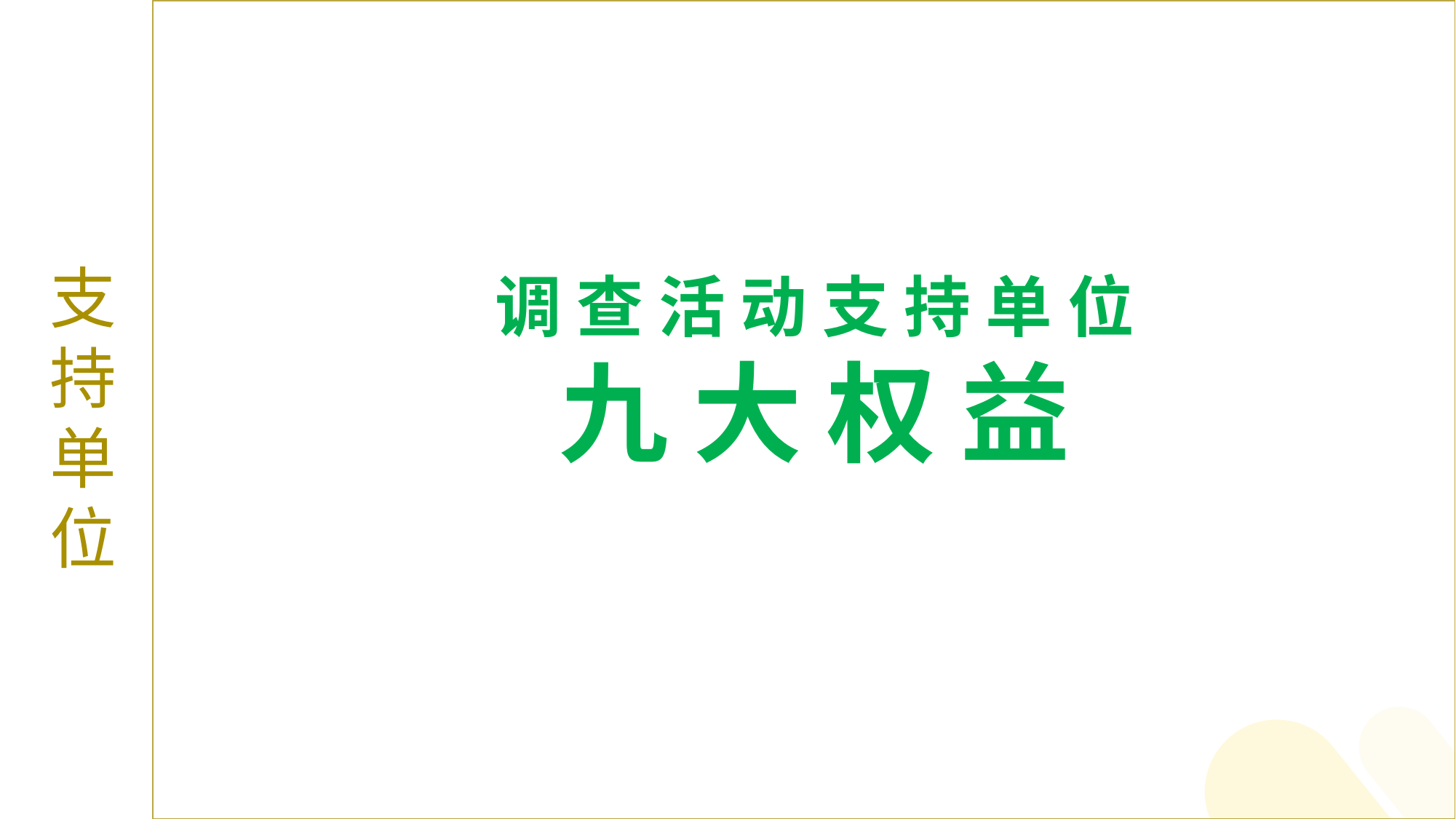

支持单位
调 查 活 动 支 持 单 位
九 大 权 益